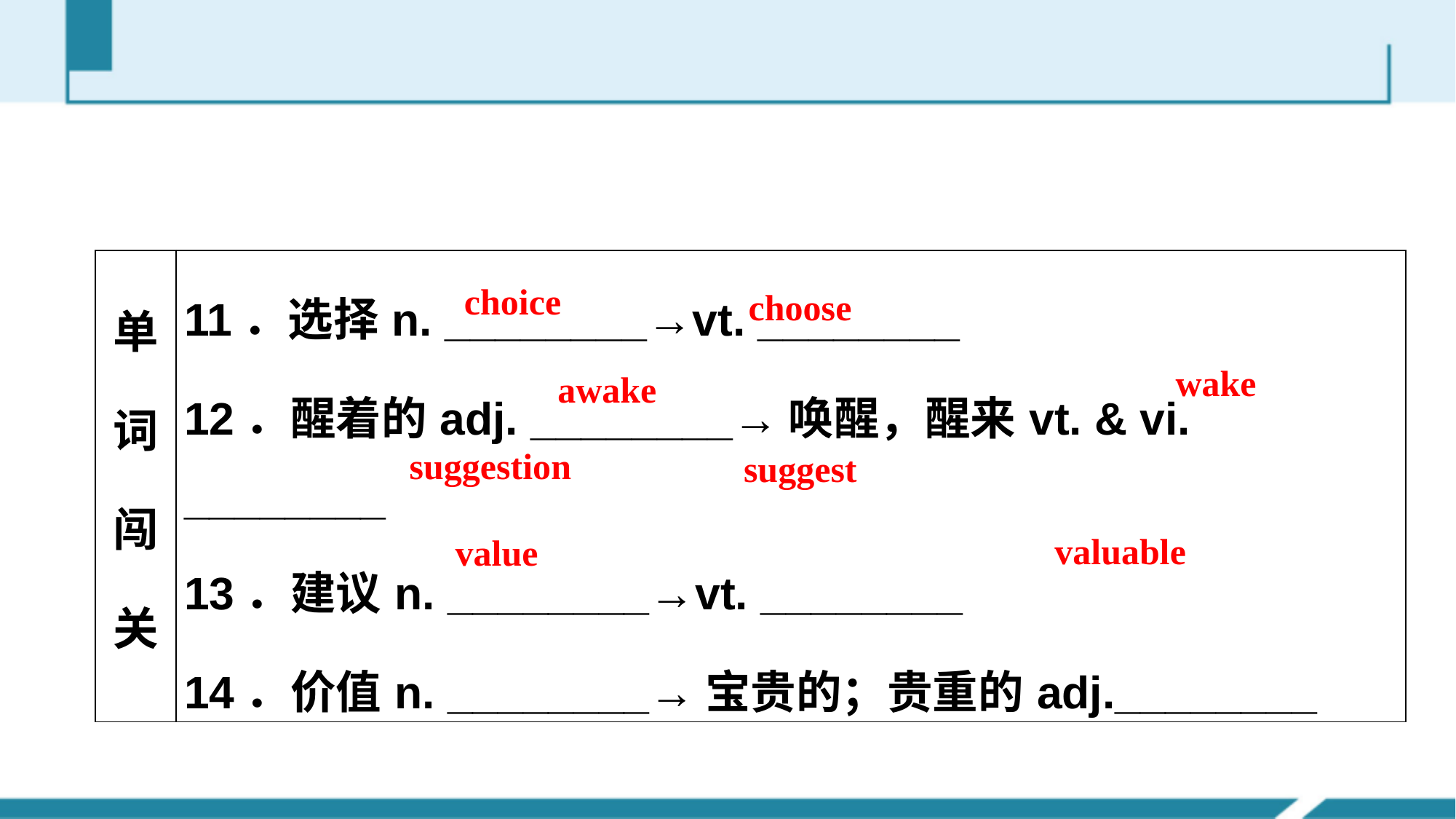

#
| 单词闯关 | 11．选择n. \_\_\_\_\_\_\_\_→vt. \_\_\_\_\_\_\_\_ 12．醒着的adj. \_\_\_\_\_\_\_\_→唤醒，醒来vt. & vi. \_\_\_\_\_\_\_\_ 13．建议n. \_\_\_\_\_\_\_\_→vt. \_\_\_\_\_\_\_\_ 14．价值n. \_\_\_\_\_\_\_\_→宝贵的；贵重的adj.\_\_\_\_\_\_\_\_ |
| --- | --- |
choice
choose
wake
awake
suggestion
suggest
valuable
value